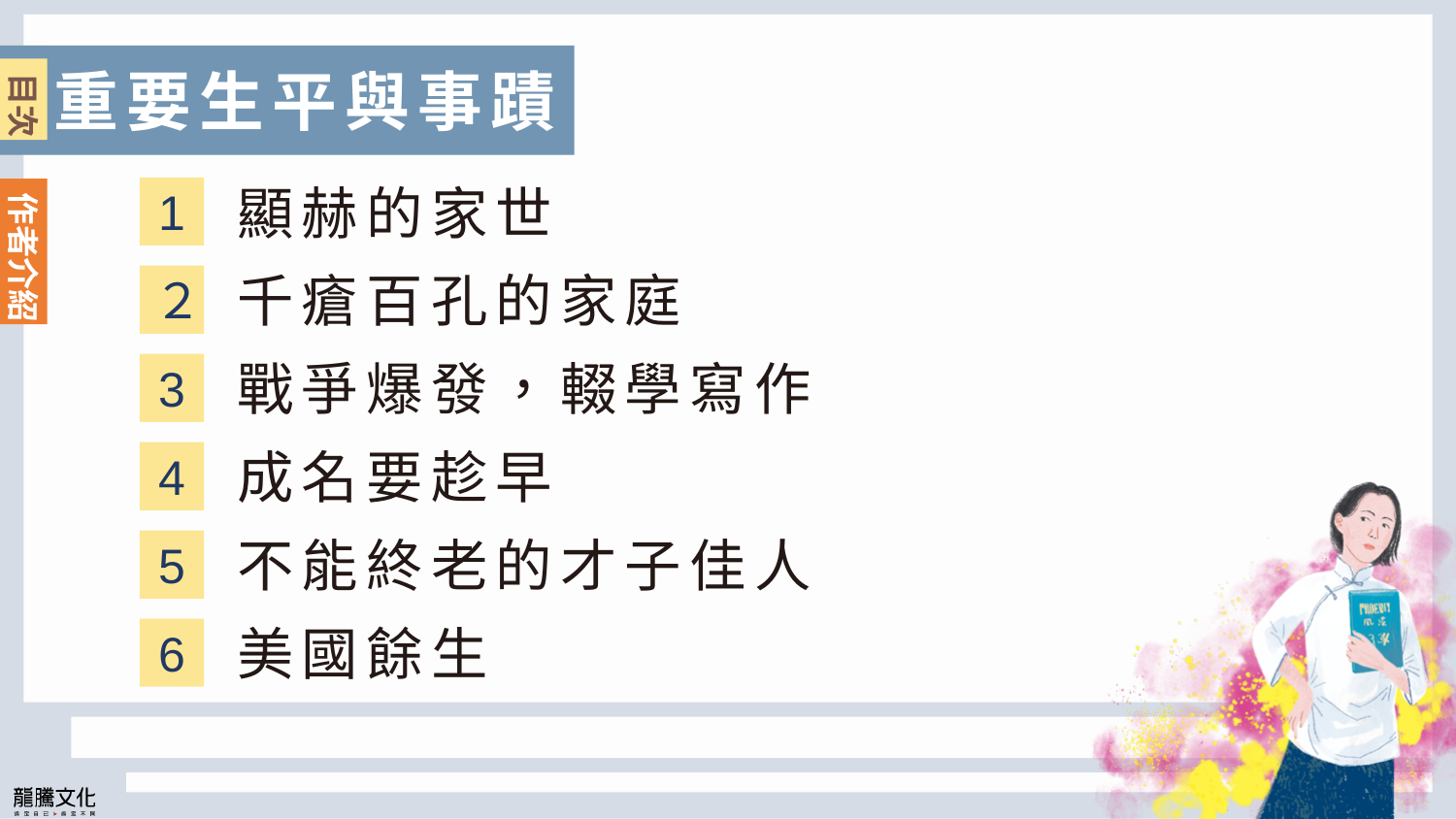

目次

重要生平與事蹟
目次
顯赫的家世

1
作者介紹
千瘡百孔的家庭

２
戰爭爆發，輟學寫作

3
成名要趁早

4
不能終老的才子佳人

5
美國餘生

6